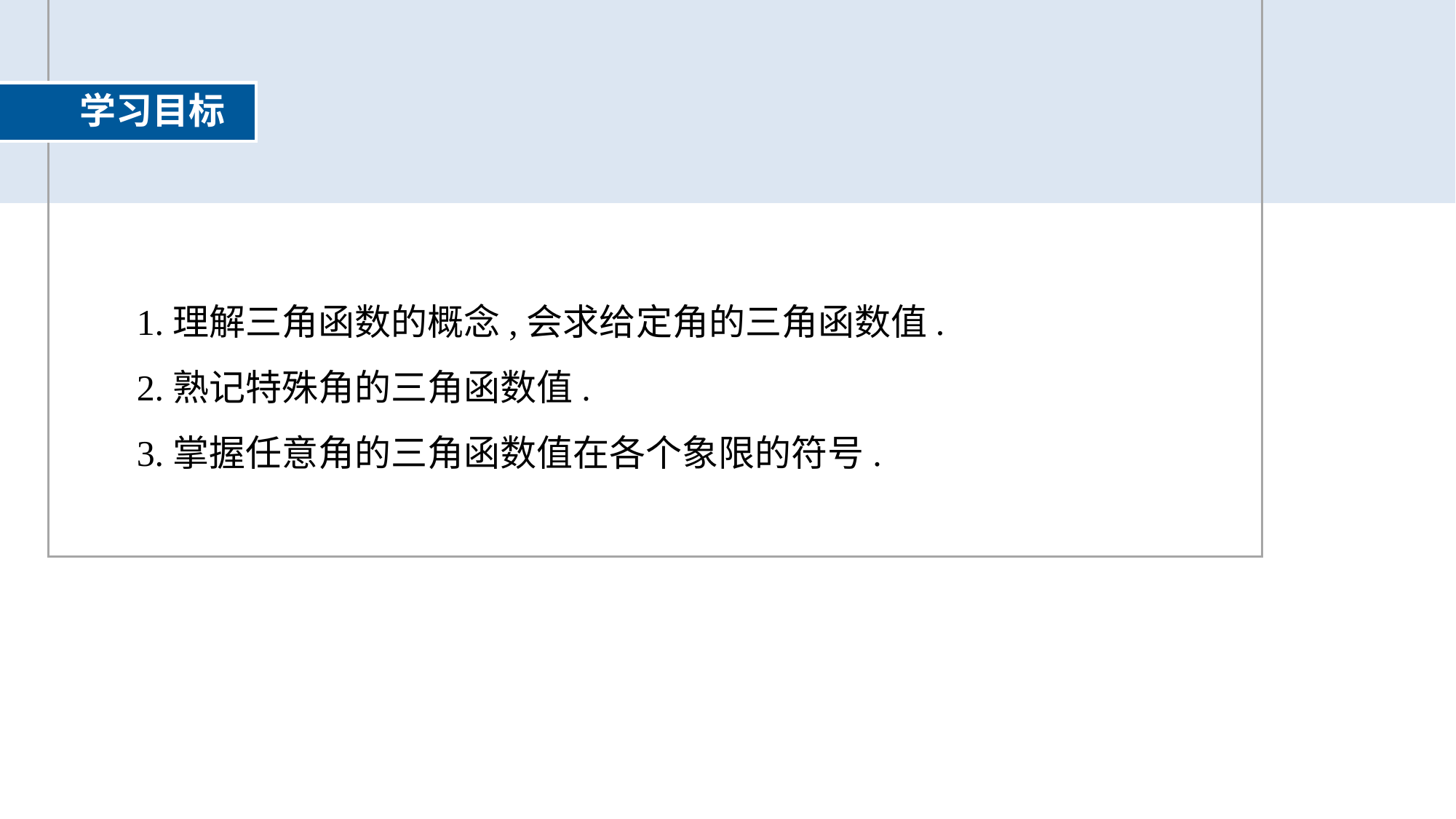

学习目标

1.理解三角函数的概念,会求给定角的三角函数值.
2.熟记特殊角的三角函数值.
3.掌握任意角的三角函数值在各个象限的符号.